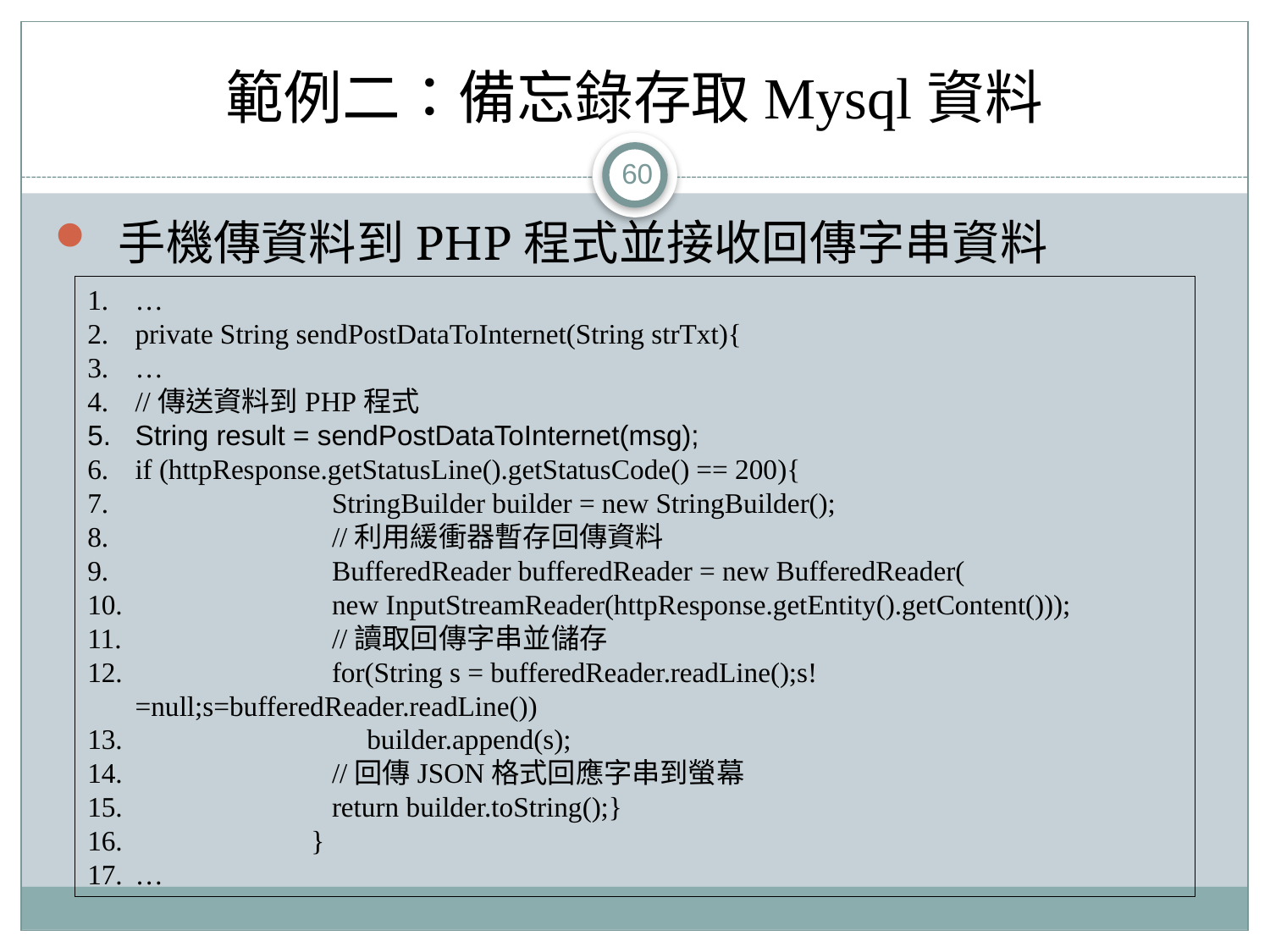

# 範例二：備忘錄存取Mysql資料
60
手機傳資料到PHP程式並接收回傳字串資料

…
private String sendPostDataToInternet(String strTxt){
…
//傳送資料到PHP程式
String result = sendPostDataToInternet(msg);
if (httpResponse.getStatusLine().getStatusCode() == 200){
	          StringBuilder builder = new StringBuilder();
	          //利用緩衝器暫存回傳資料
	          BufferedReader bufferedReader = new BufferedReader(
	          new InputStreamReader(httpResponse.getEntity().getContent()));
	          //讀取回傳字串並儲存
	          for(String s = bufferedReader.readLine();s!=null;s=bufferedReader.readLine())
	               builder.append(s);
	          //回傳JSON格式回應字串到螢幕
	          return builder.toString();}
	       }
…